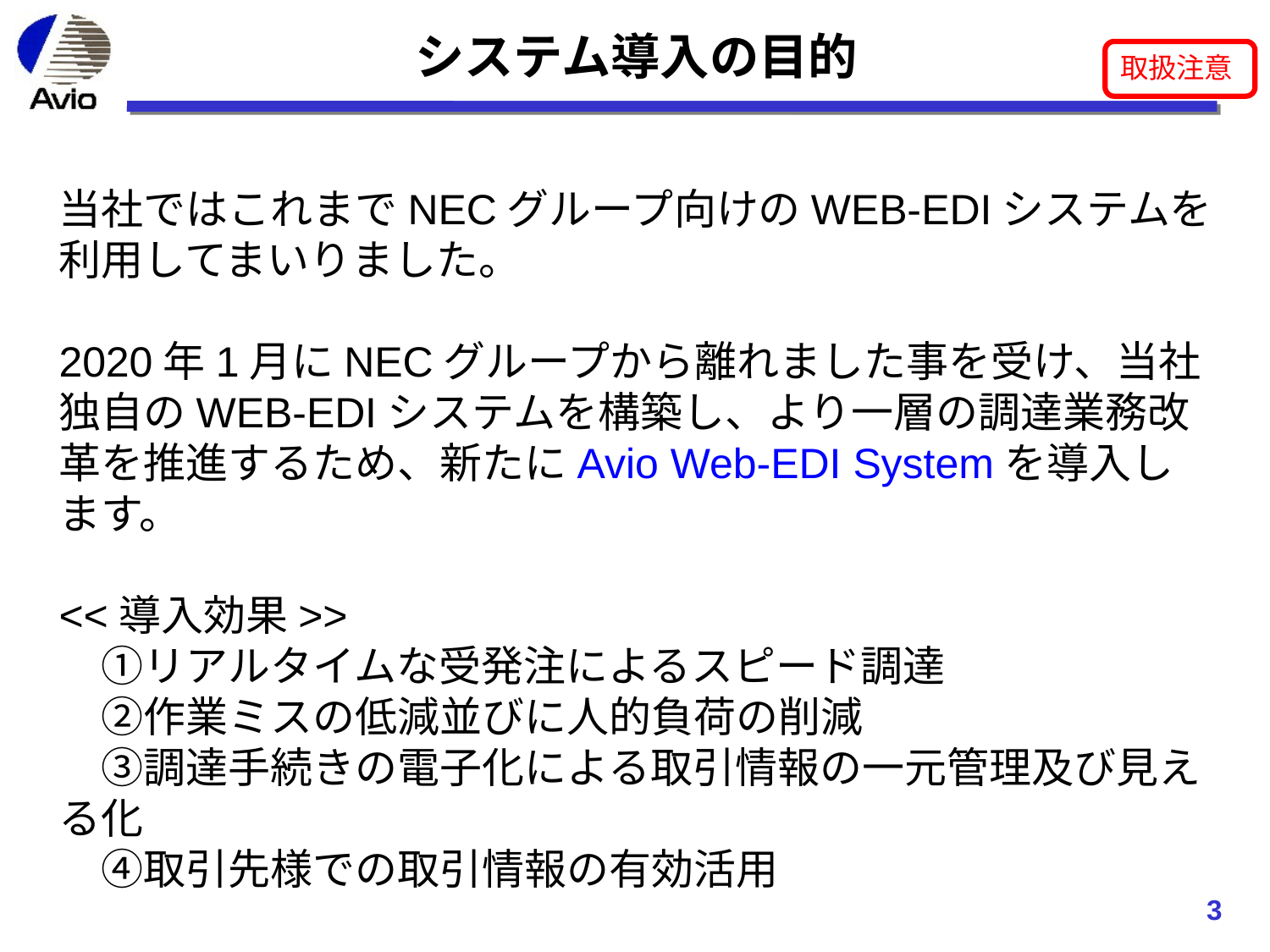

システム導入の目的
当社ではこれまでNECグループ向けのWEB-EDIシステムを利用してまいりました。

2020年1月にNECグループから離れました事を受け、当社独自のWEB-EDIシステムを構築し、より一層の調達業務改革を推進するため、新たにAvio Web-EDI Systemを導入します。

<<導入効果>>
　①リアルタイムな受発注によるスピード調達
　②作業ミスの低減並びに人的負荷の削減
　③調達手続きの電子化による取引情報の一元管理及び見える化
　④取引先様での取引情報の有効活用

3